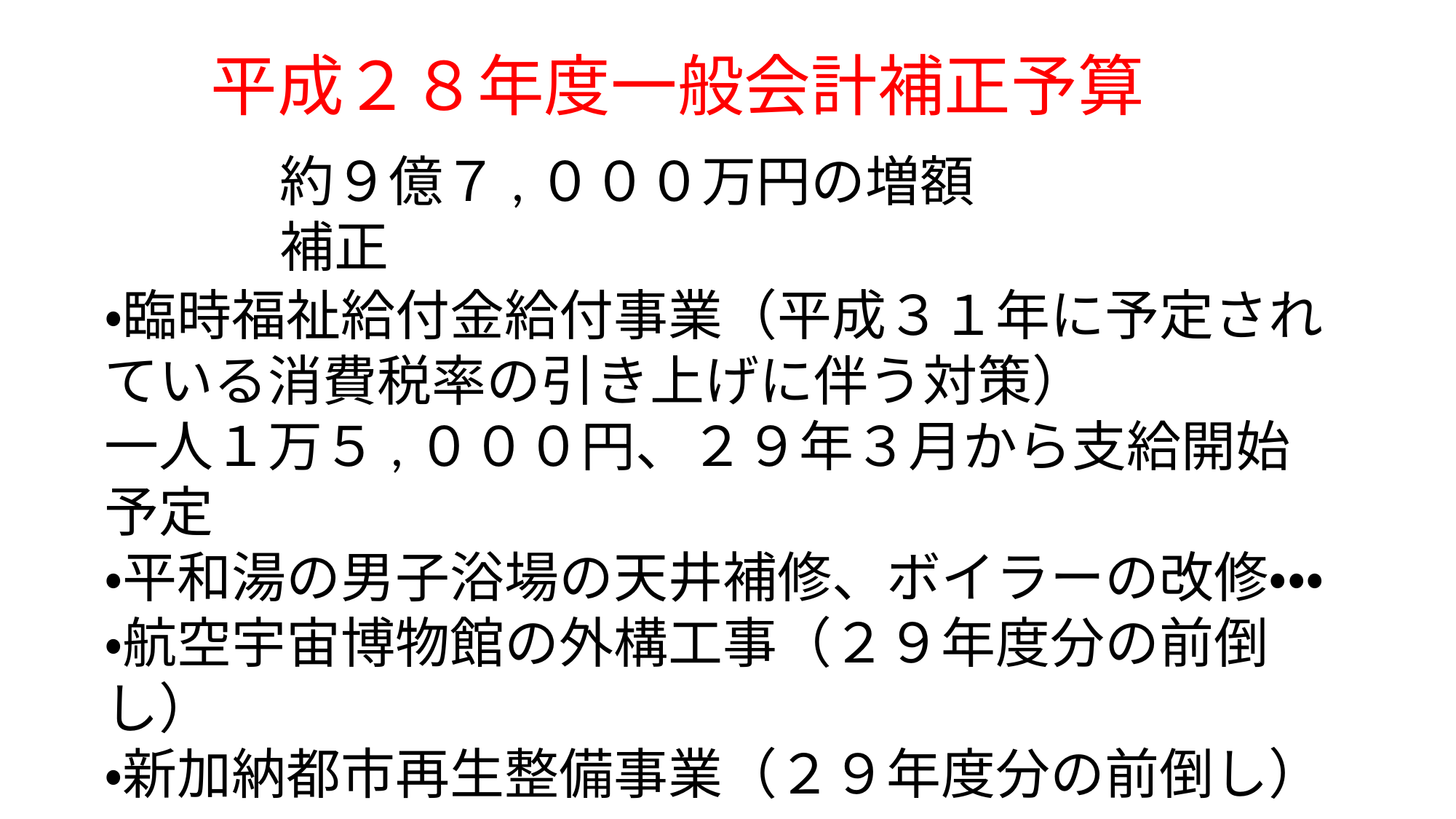

平成２８年度一般会計補正予算
約９億７,０００万円の増額補正
・臨時福祉給付金給付事業（平成３１年に予定されている消費税率の引き上げに伴う対策）
一人１万５,０００円、２９年３月から支給開始予定
・平和湯の男子浴場の天井補修、ボイラーの改修・・・
・航空宇宙博物館の外構工事（２９年度分の前倒し）
・新加納都市再生整備事業（２９年度分の前倒し）